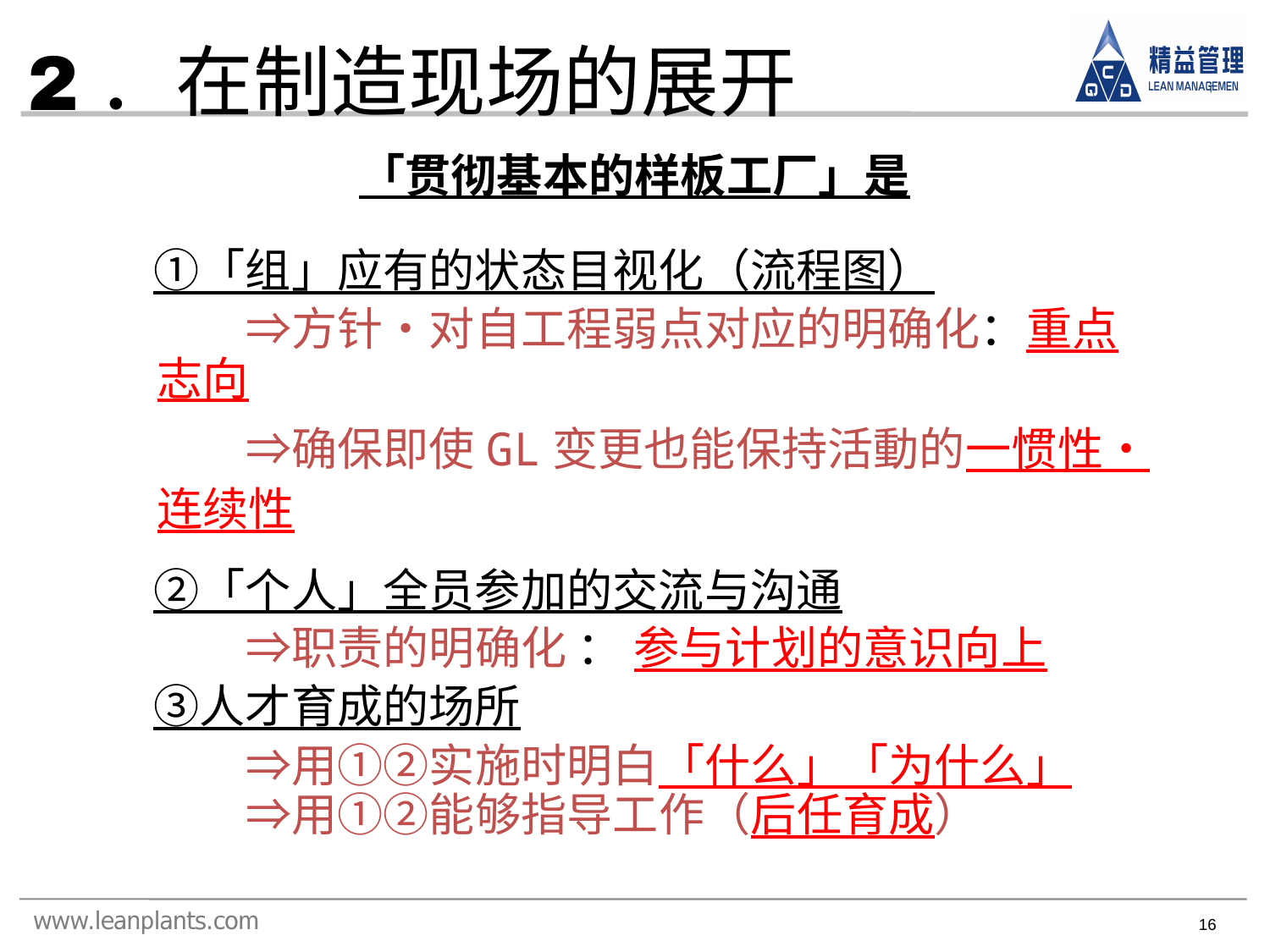

# 2．在制造现场的展开
「贯彻基本的样板工厂」是

　①「组」应有的状态目视化（流程图）
　　　⇒方针・对自工程弱点对应的明确化：重点志向
　　　⇒确保即使GL变更也能保持活動的一惯性・连续性
　②「个人」全员参加的交流与沟通
　　　⇒职责的明确化 ： 参与计划的意识向上
　③人才育成的场所
　　　⇒用①②实施时明白「什么」「为什么」
　　　⇒用①②能够指导工作（后任育成）